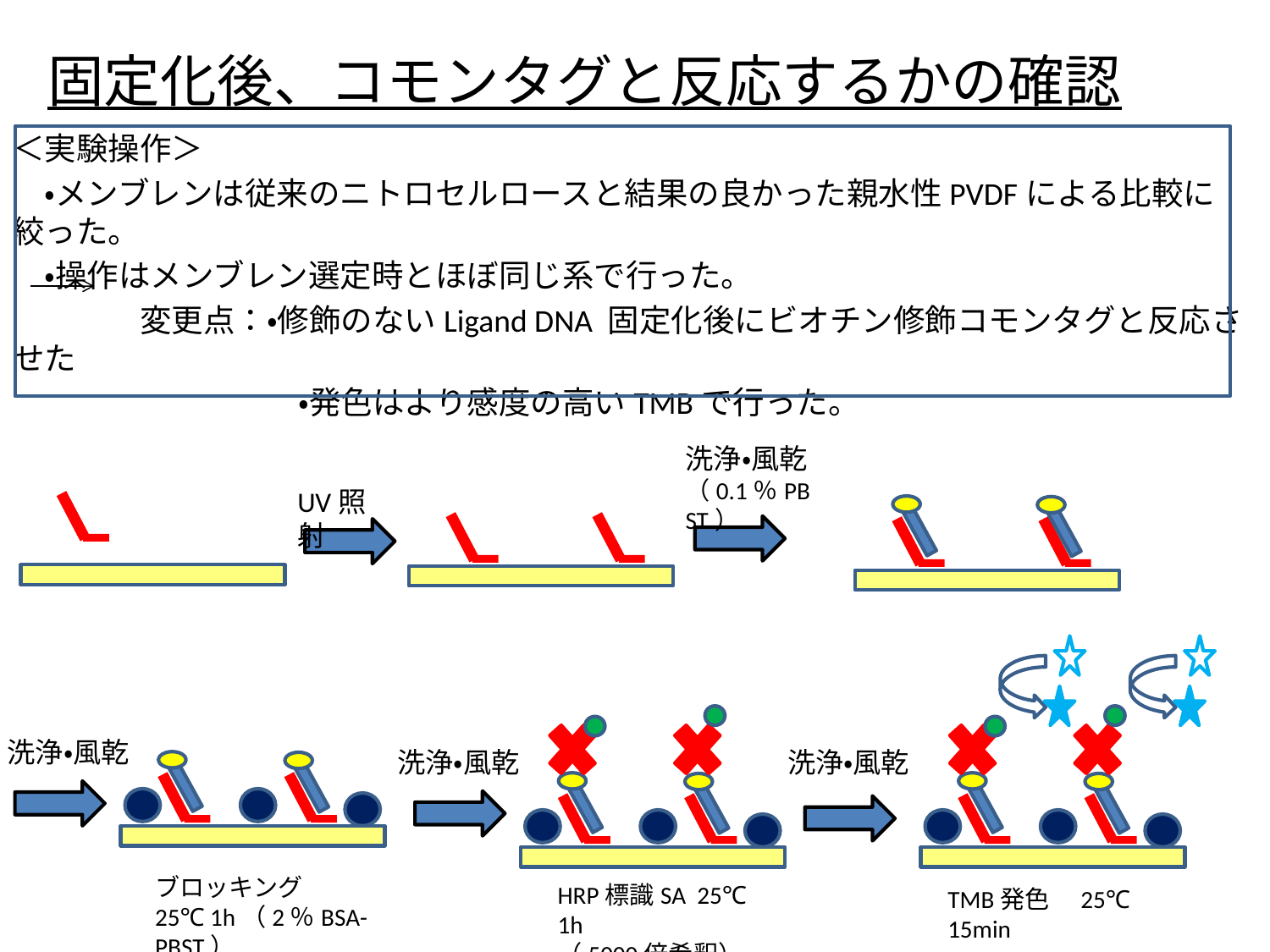

# 固定化後、コモンタグと反応するかの確認
＜実験操作＞
　・メンブレンは従来のニトロセルロースと結果の良かった親水性PVDFによる比較に絞った。
　・操作はメンブレン選定時とほぼ同じ系で行った。
　　　　変更点：・修飾のないLigand DNA 固定化後にビオチン修飾コモンタグと反応させた
　　　　　　　　　・発色はより感度の高いTMBで行った。

洗浄・風乾
（0.1％PBST）
UV照射

洗浄・風乾
洗浄・風乾
洗浄・風乾

ブロッキング　25℃ 1h（2％BSA-PBST）
HRP標識SA  25℃ 1h
（5000倍希釈）
TMB発色　25℃　15min